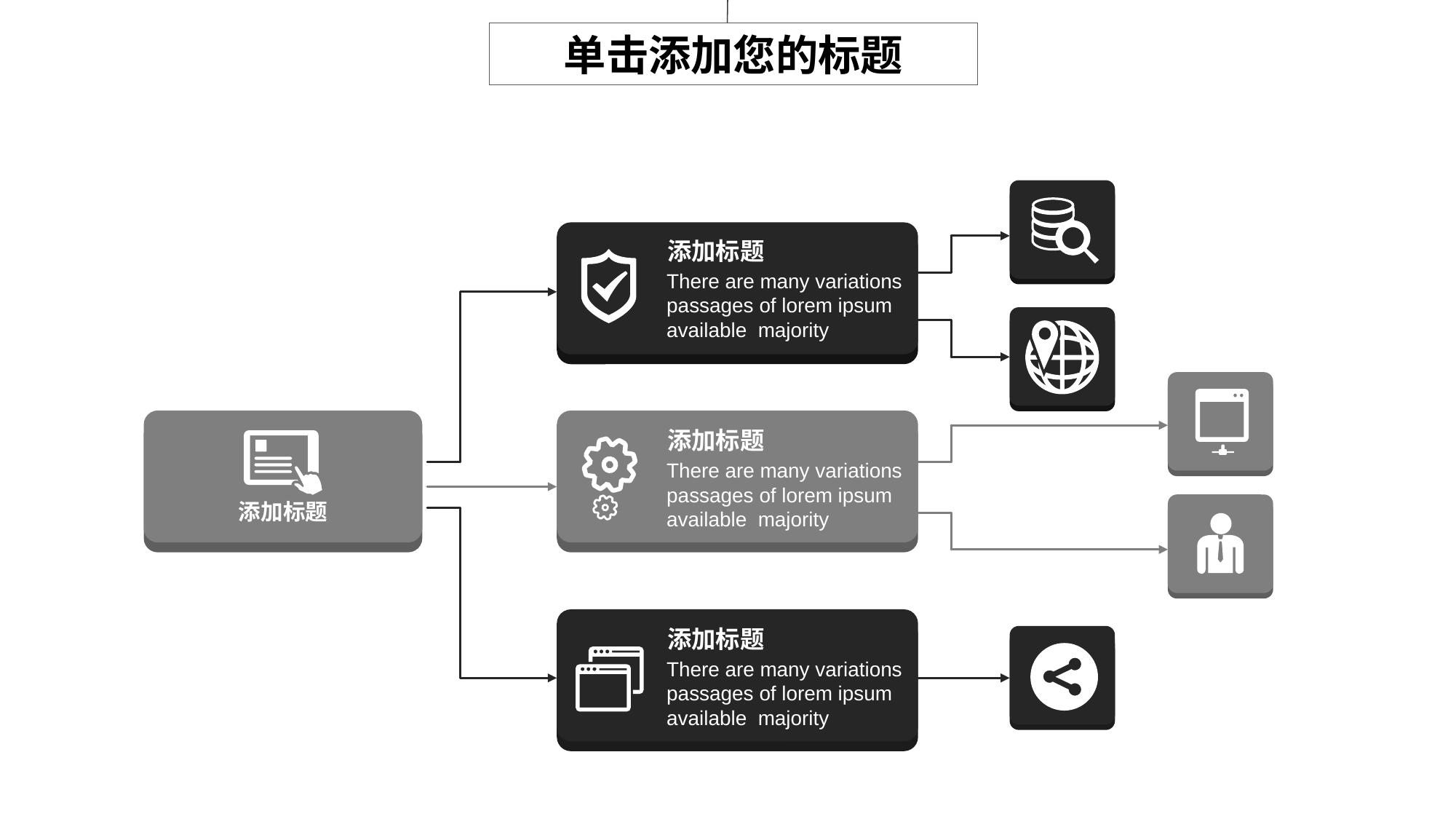

单击添加您的标题

添加标题
There are many variations passages of lorem ipsum available  majority

添加标题
There are many variations passages of lorem ipsum available  majority

添加标题

添加标题
There are many variations passages of lorem ipsum available  majority